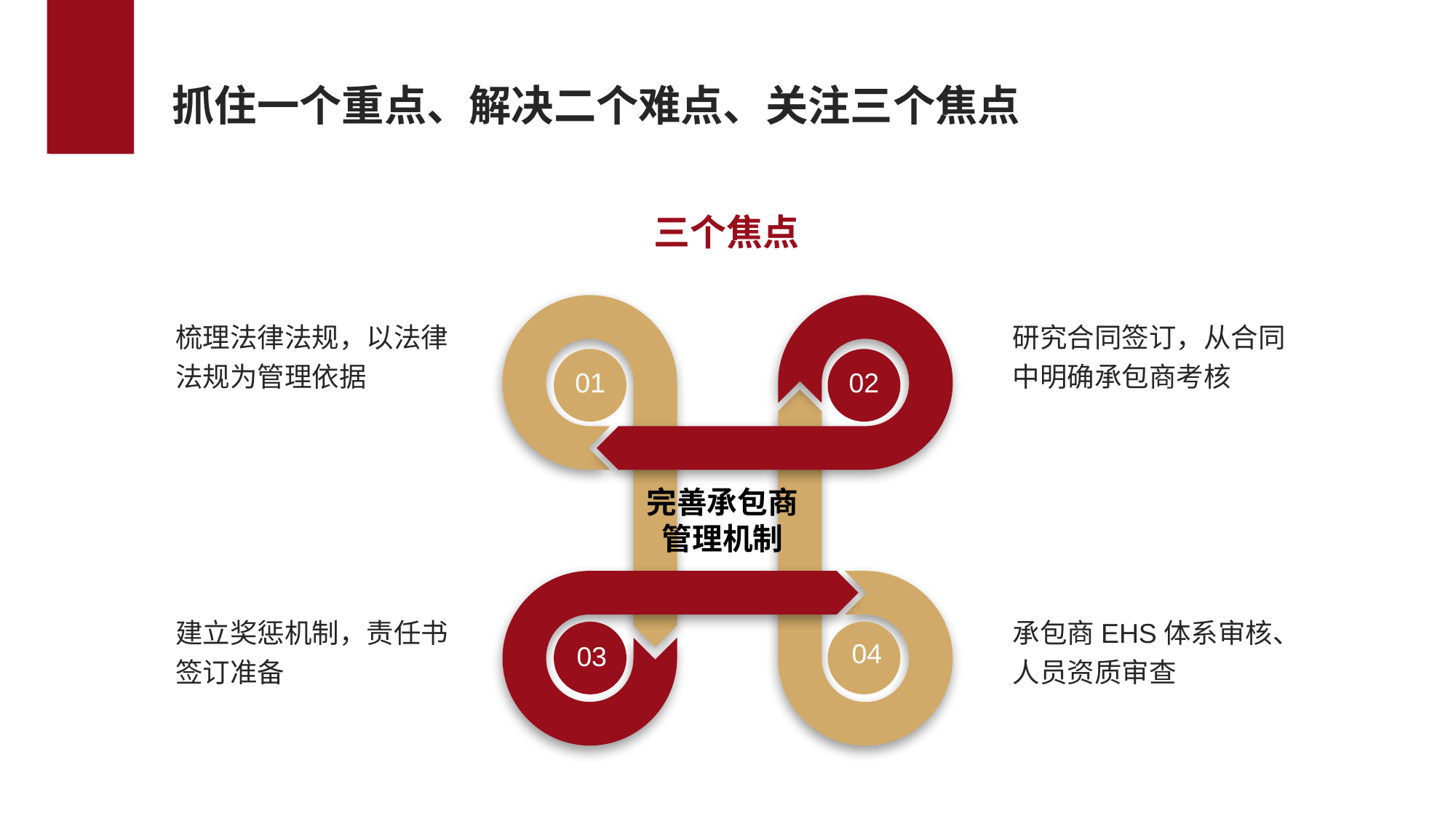

抓住一个重点、解决二个难点、关注三个焦点
三个焦点

01

02

03

04
梳理法律法规，以法律法规为管理依据
研究合同签订，从合同中明确承包商考核
完善承包商管理机制
建立奖惩机制，责任书签订准备
承包商EHS体系审核、人员资质审查